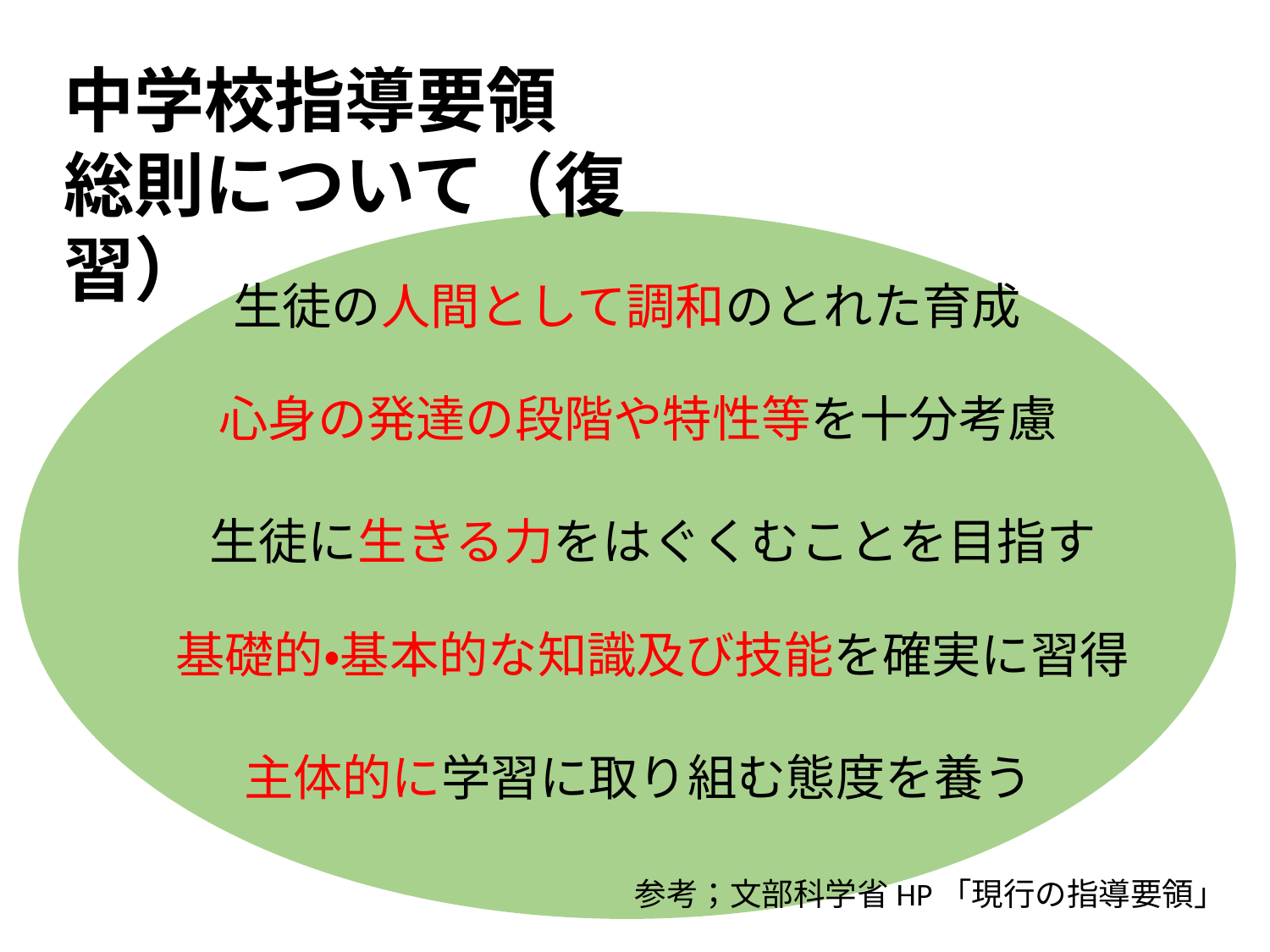

中学校指導要領
総則について（復習）

生徒の人間として調和のとれた育成
心身の発達の段階や特性等を十分考慮
生徒に生きる力をはぐくむことを目指す
基礎的・基本的な知識及び技能を確実に習得
主体的に学習に取り組む態度を養う
参考；文部科学省HP「現行の指導要領」